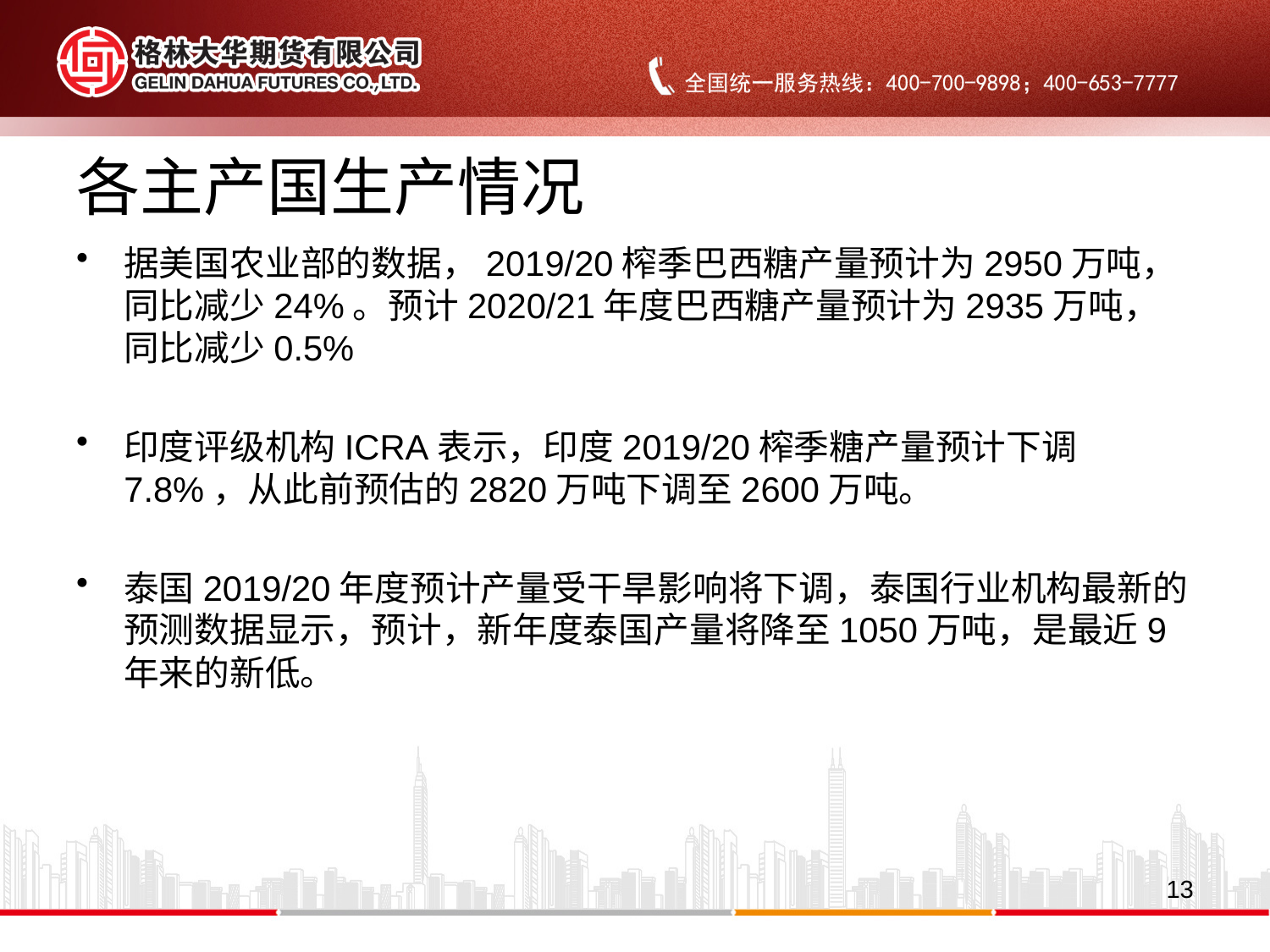

# 各主产国生产情况
据美国农业部的数据，2019/20榨季巴西糖产量预计为2950万吨，同比减少24%。预计2020/21年度巴西糖产量预计为2935万吨，同比减少0.5%

印度评级机构ICRA表示，印度2019/20榨季糖产量预计下调7.8%，从此前预估的2820万吨下调至2600万吨。

泰国2019/20年度预计产量受干旱影响将下调，泰国行业机构最新的预测数据显示，预计，新年度泰国产量将降至1050万吨，是最近9年来的新低。
13